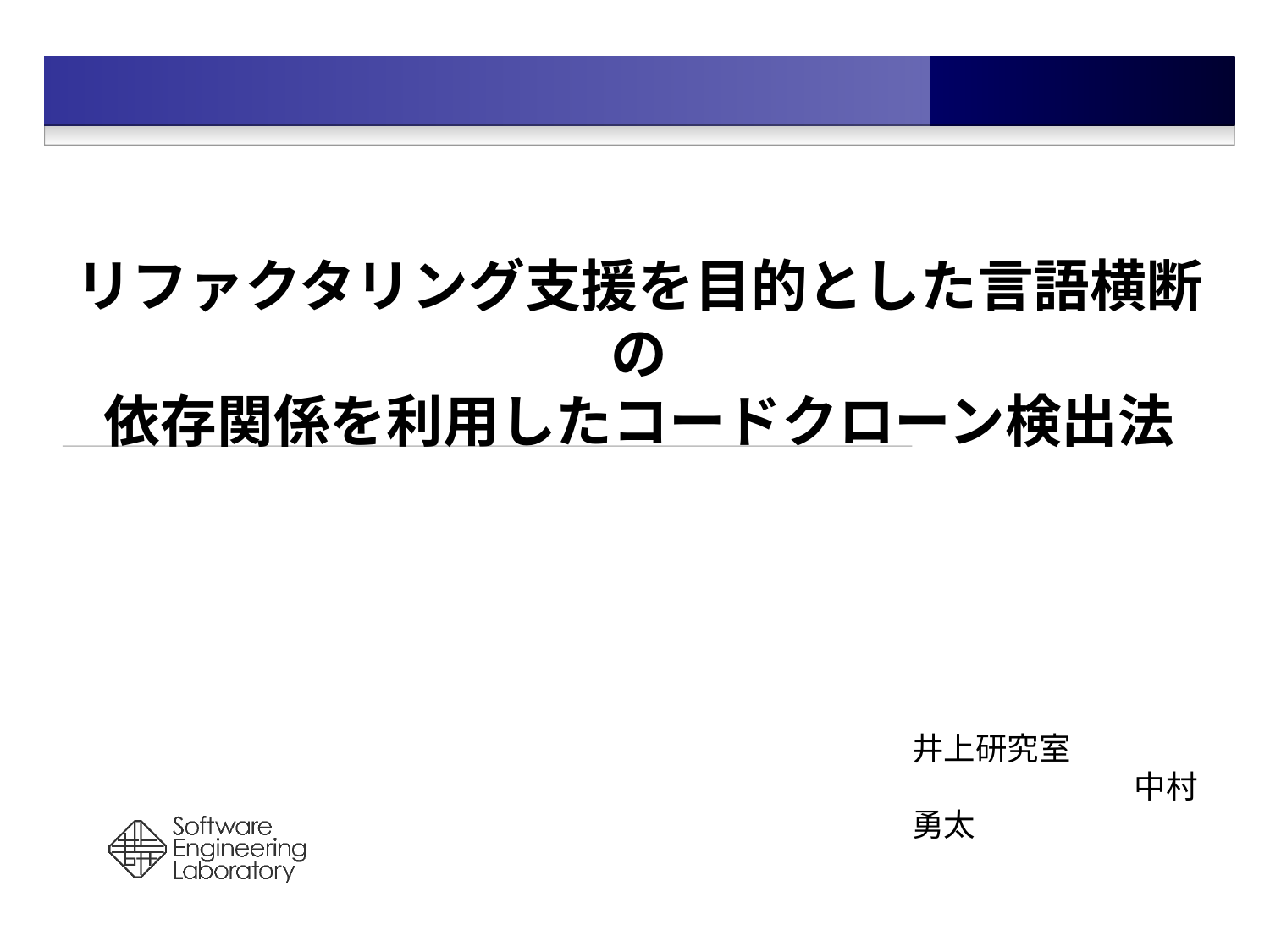

# リファクタリング支援を目的とした言語横断の 依存関係を利用したコードクローン検出法
井上研究室
　　　　　　　中村 勇太